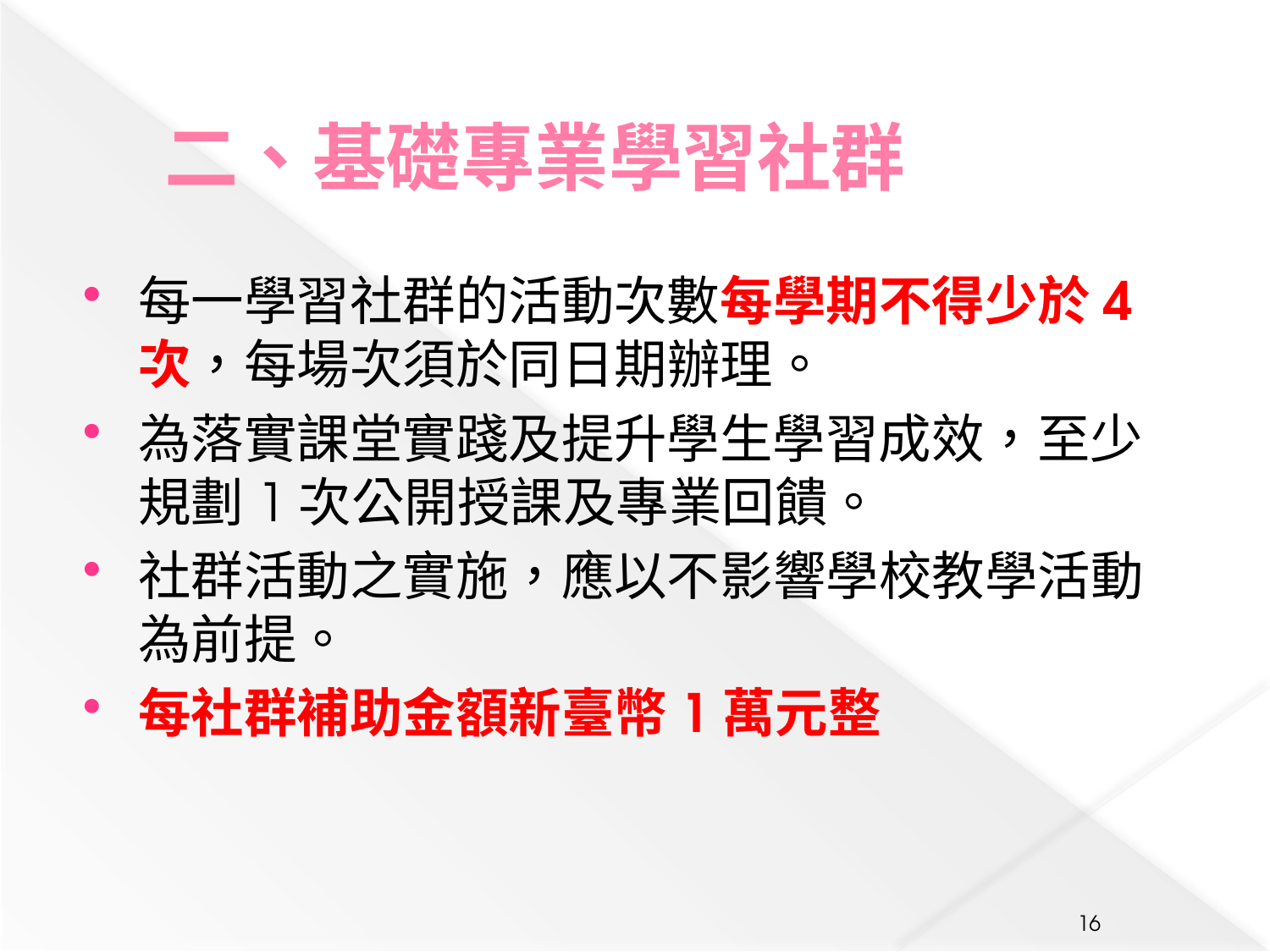

二、基礎專業學習社群
每一學習社群的活動次數每學期不得少於4次，每場次須於同日期辦理。
為落實課堂實踐及提升學生學習成效，至少規劃1次公開授課及專業回饋。
社群活動之實施，應以不影響學校教學活動為前提。
每社群補助金額新臺幣1萬元整

16